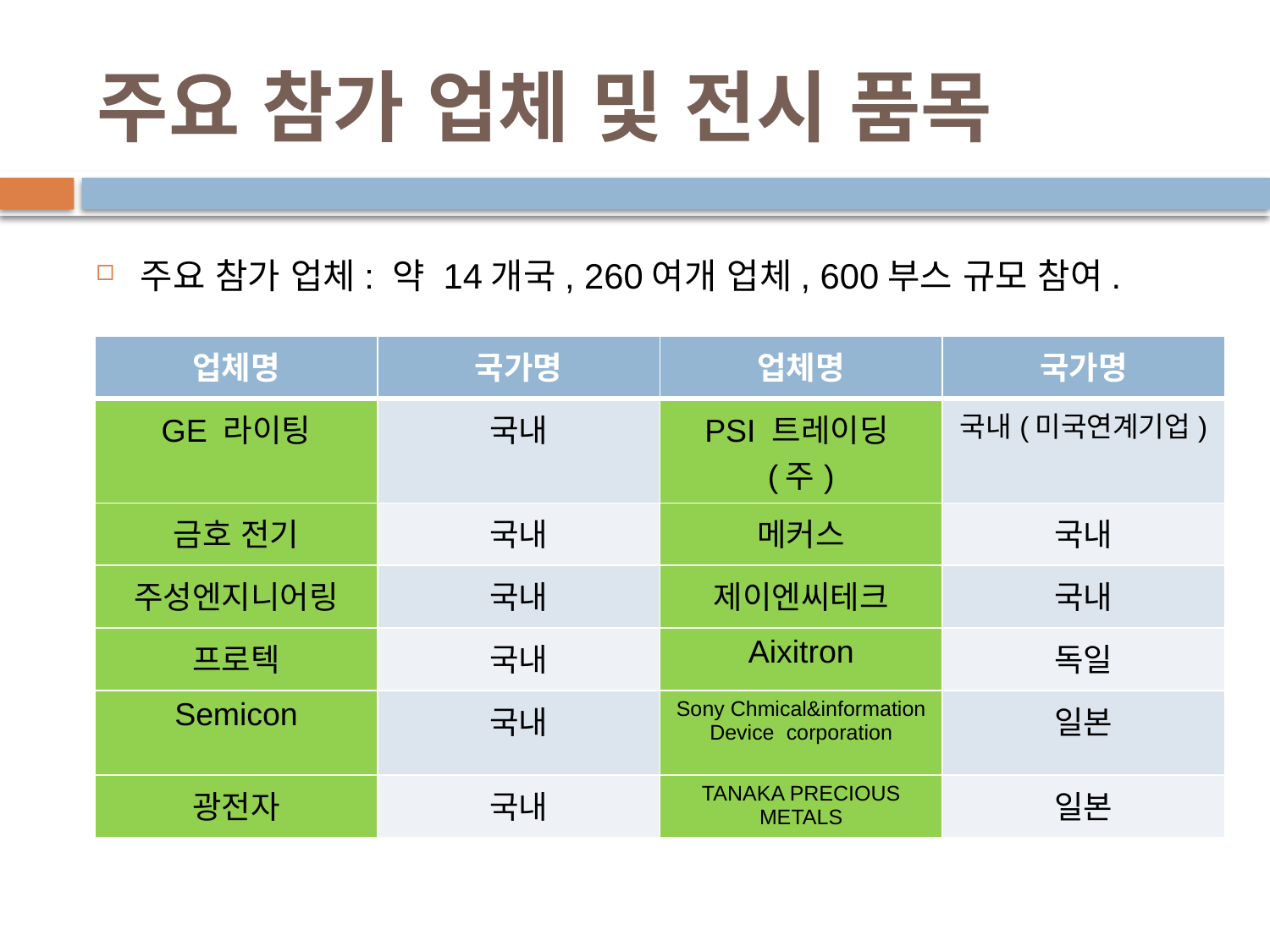

# 주요 참가 업체 및 전시 품목
주요 참가 업체: 약 14개국, 260여개 업체, 600부스 규모 참여.

| 업체명 | 국가명 | 업체명 | 국가명 |
| --- | --- | --- | --- |
| GE 라이팅 | 국내 | PSI 트레이딩(주) | 국내(미국연계기업) |
| 금호 전기 | 국내 | 메커스 | 국내 |
| 주성엔지니어링 | 국내 | 제이엔씨테크 | 국내 |
| 프로텍 | 국내 | Aixitron | 독일 |
| Semicon | 국내 | Sony Chmical&information Device corporation | 일본 |
| 광전자 | 국내 | TANAKA PRECIOUS METALS | 일본 |